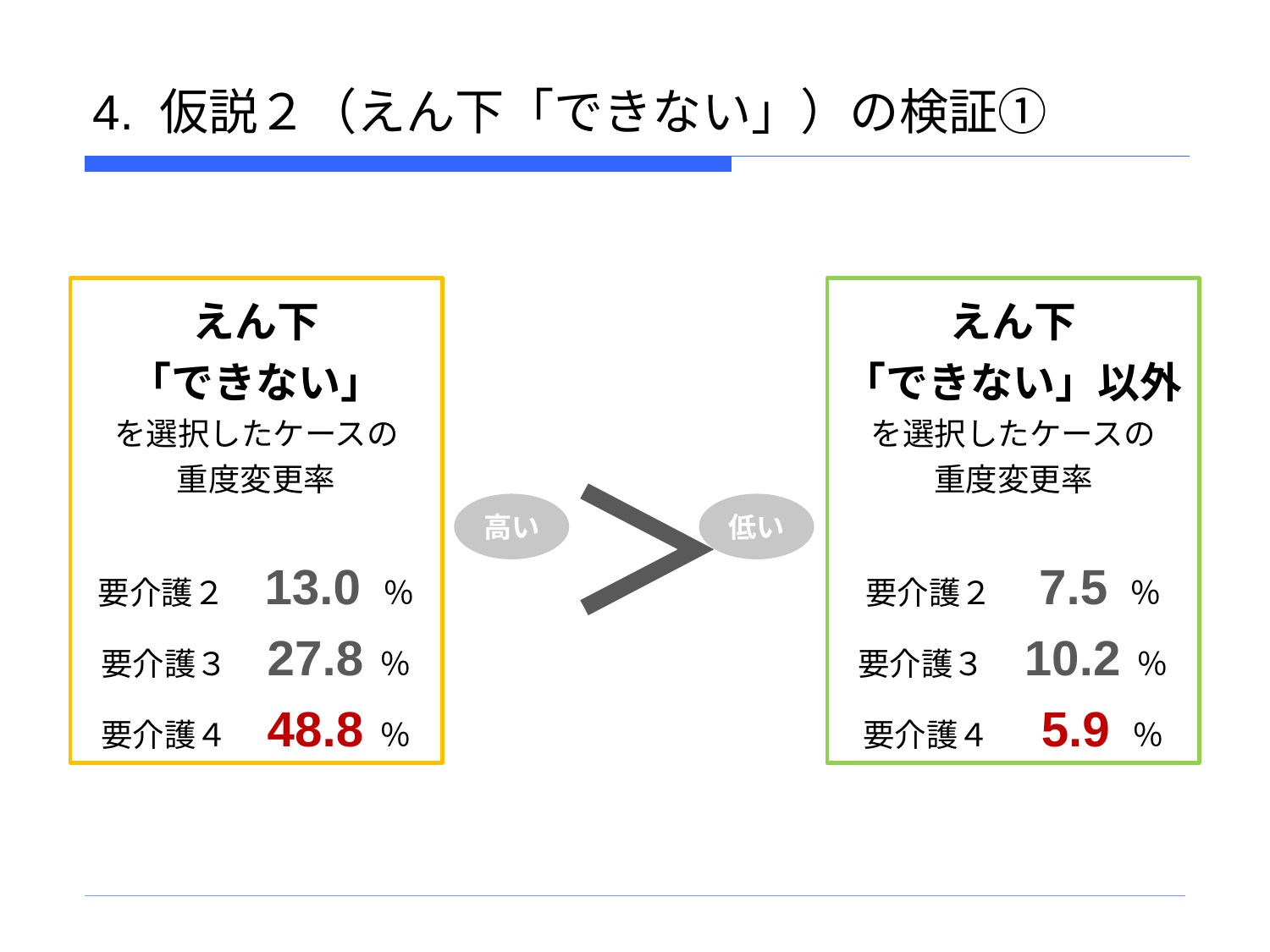

# 4. 仮説２（えん下「できない」）の検証①
えん下
「できない」
を選択したケースの
重度変更率

要介護２　13.0 ％
要介護３　27.8 ％
要介護４　48.8 ％
えん下
「できない」以外
を選択したケースの
重度変更率

要介護２　 7.5 ％
要介護３　10.2 ％
要介護４　 5.9 ％
＞
高い
低い